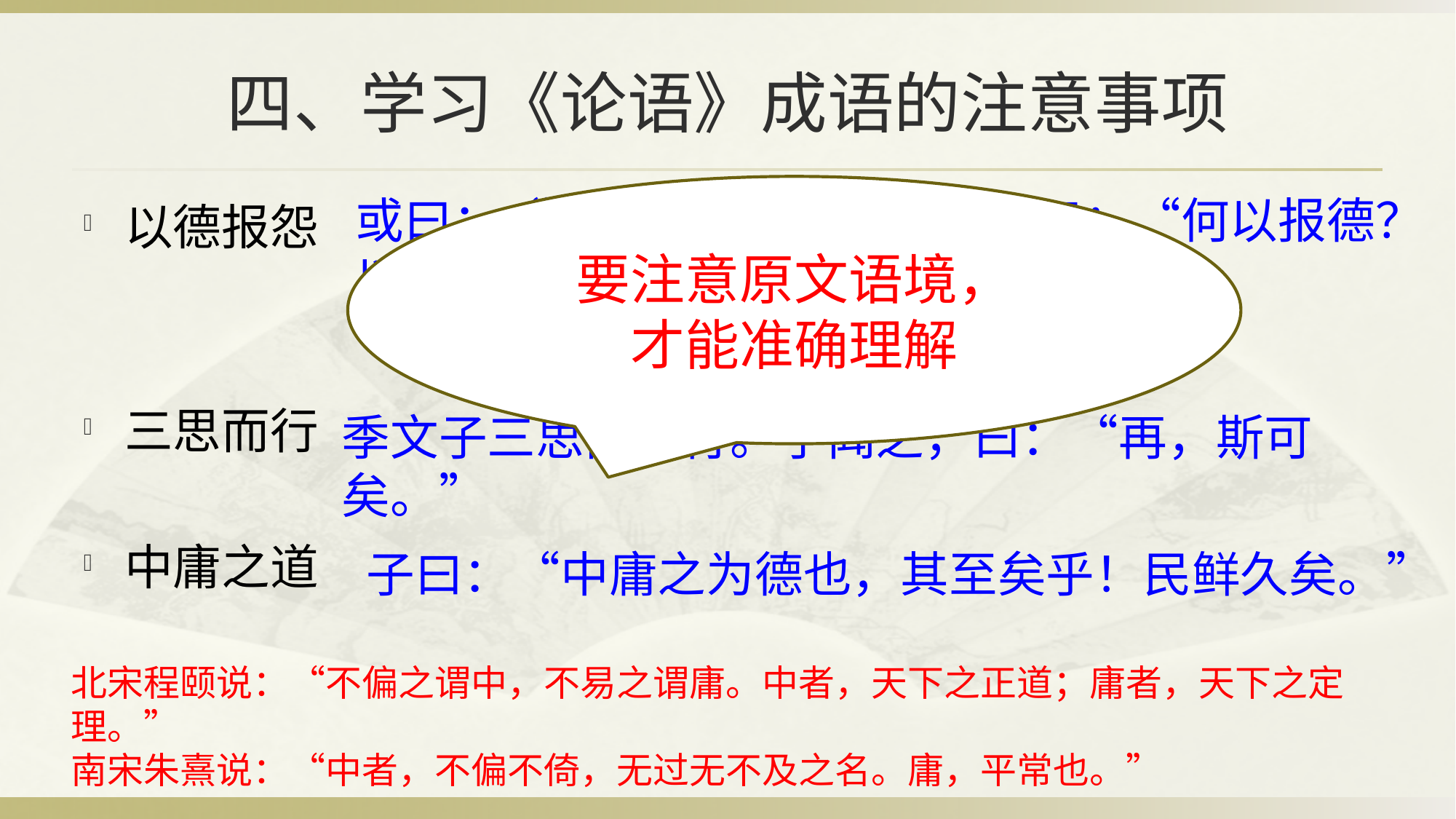

# 四、学习《论语》成语的注意事项

要注意原文语境，
才能准确理解
或曰：“以德报怨，何如？”子曰：“何以报德？以直报怨，以德报德。”
以德报怨

三思而行

中庸之道

季文子三思而后行。子闻之，曰：“再，斯可矣。”
子曰：“中庸之为德也，其至矣乎！民鲜久矣。”
北宋程颐说：“不偏之谓中，不易之谓庸。中者，天下之正道；庸者，天下之定理。”
南宋朱熹说：“中者，不偏不倚，无过无不及之名。庸，平常也。”